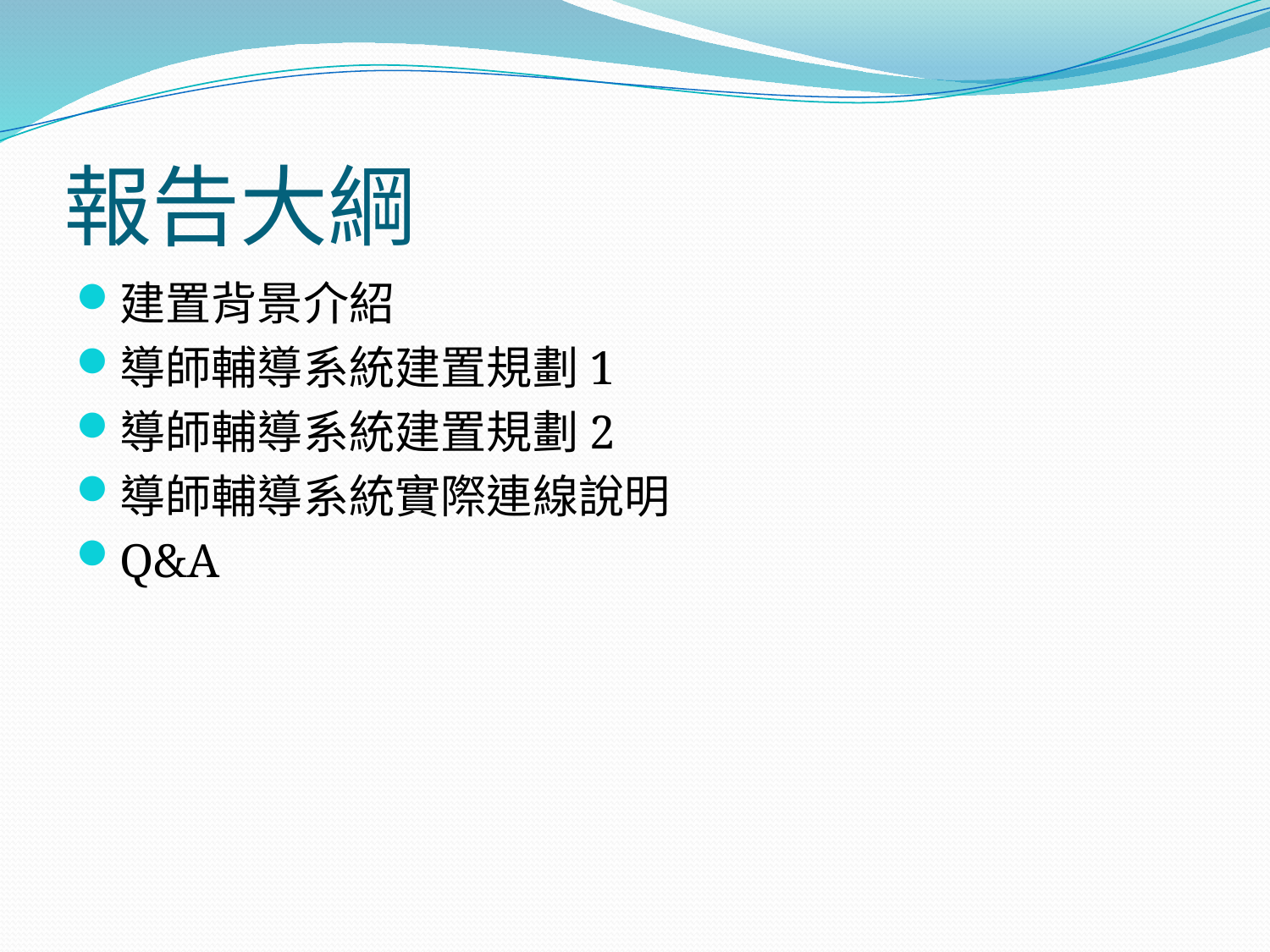

# 報告大綱
建置背景介紹
導師輔導系統建置規劃1
導師輔導系統建置規劃2
導師輔導系統實際連線說明
Q&A